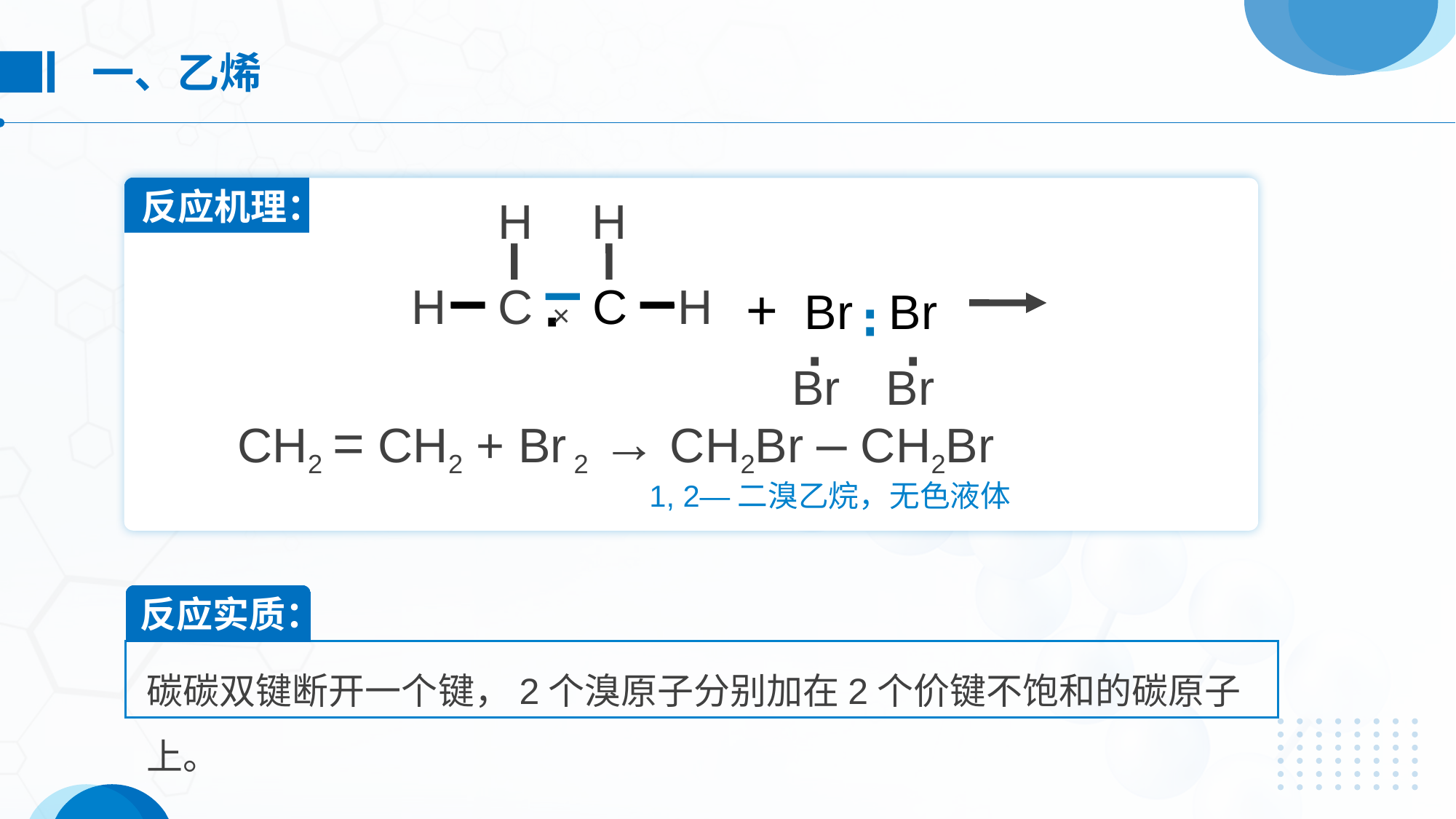

一、乙烯

反应机理：

H
H
H
H

·
·
+  Br  Br
·
C
H

C
H

×
·
Br

·
Br

CH2 = CH2 + Br  2 → CH2Br – CH2Br
1, 2—二溴乙烷，无色液体

反应实质：

碳碳双键断开一个键，2个溴原子分别加在2个价键不饱和的碳原子上。